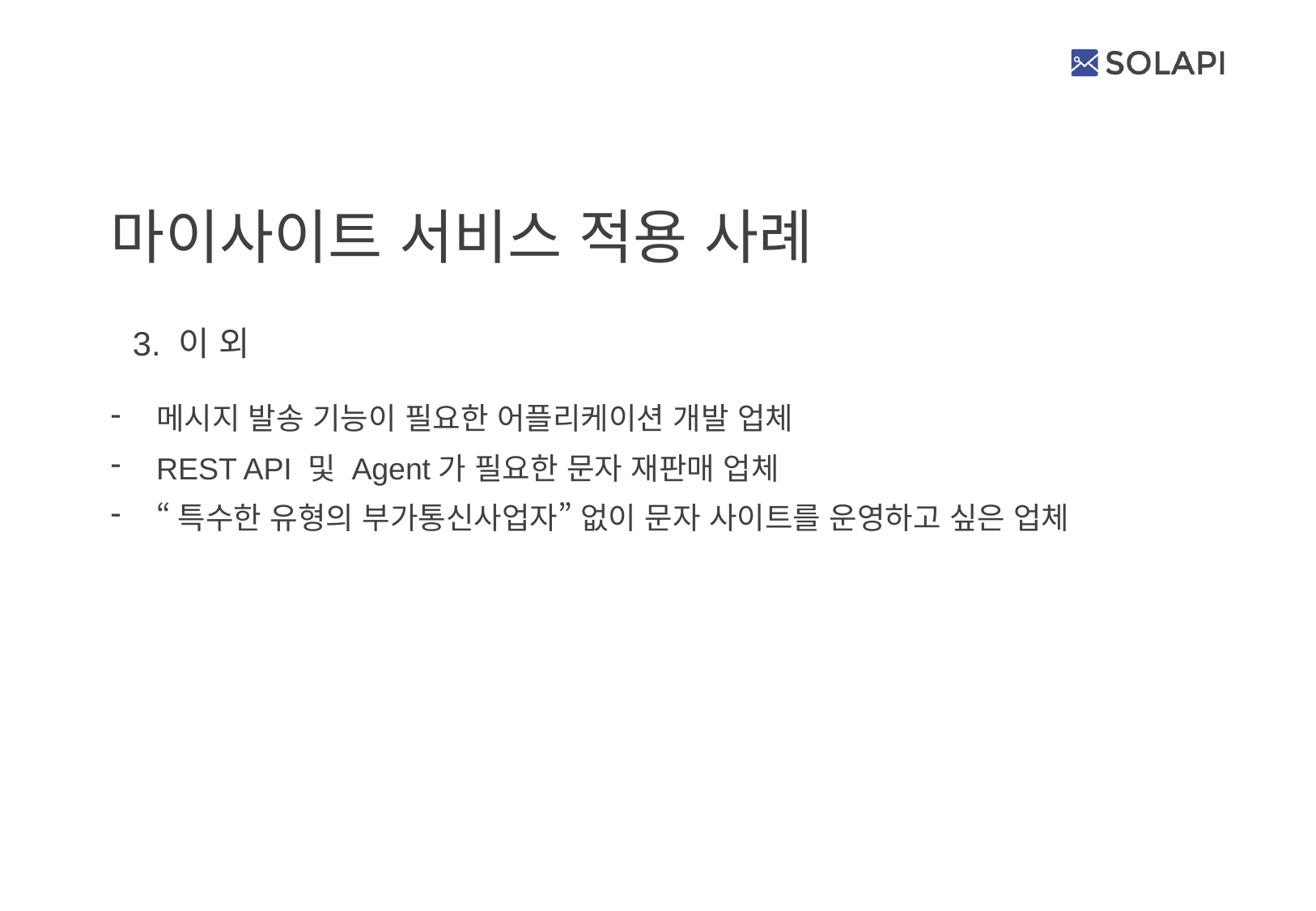

# 마이사이트 서비스 적용 사례
3. 이 외
메시지 발송 기능이 필요한 어플리케이션 개발 업체
REST API 및 Agent가 필요한 문자 재판매 업체
“특수한 유형의 부가통신사업자” 없이 문자 사이트를 운영하고 싶은 업체